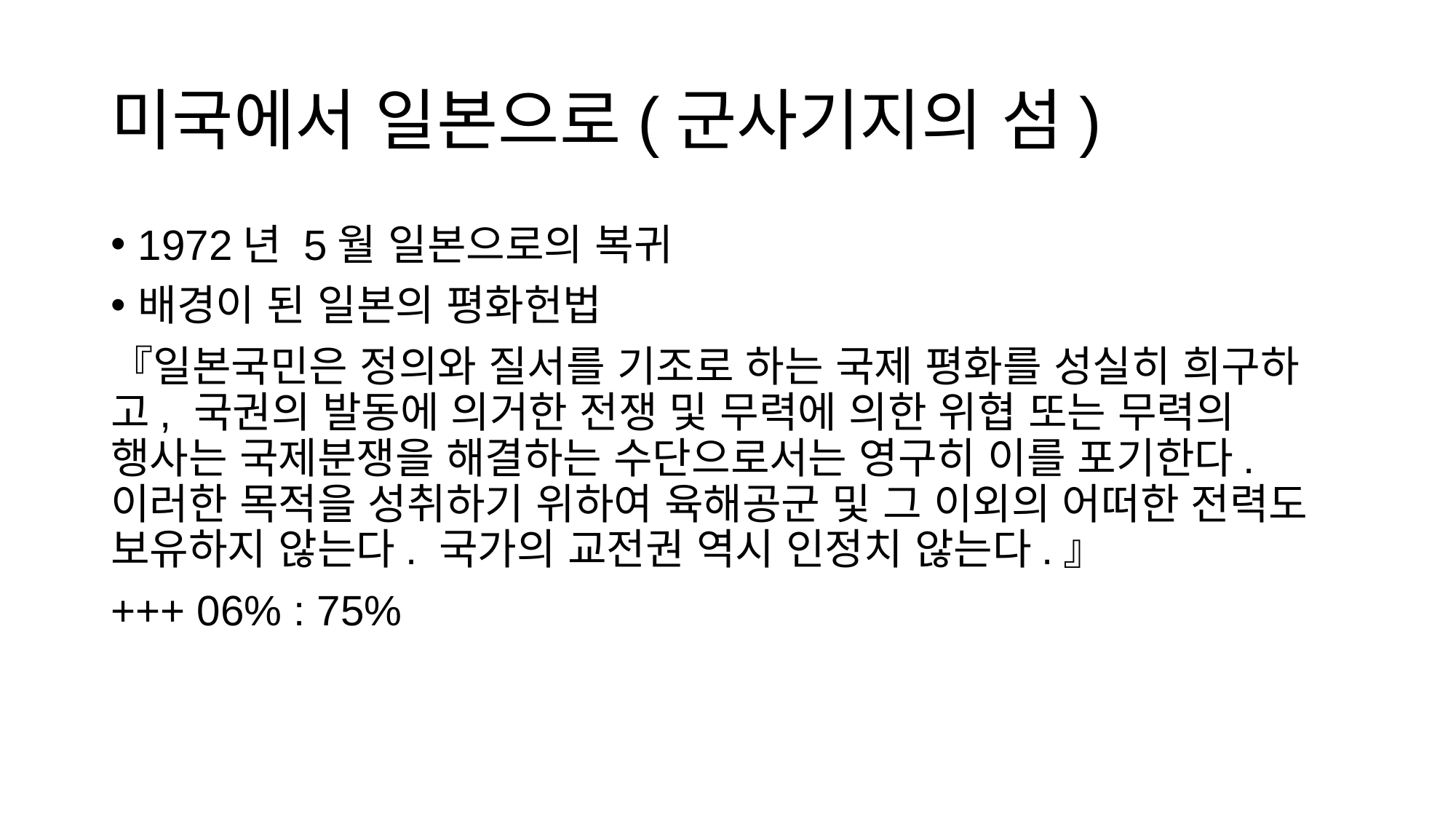

# 미국에서 일본으로(군사기지의 섬)
1972년 5월 일본으로의 복귀
배경이 된 일본의 평화헌법
『일본국민은 정의와 질서를 기조로 하는 국제 평화를 성실히 희구하고, 국권의 발동에 의거한 전쟁 및 무력에 의한 위협 또는 무력의 행사는 국제분쟁을 해결하는 수단으로서는 영구히 이를 포기한다. 이러한 목적을 성취하기 위하여 육해공군 및 그 이외의 어떠한 전력도 보유하지 않는다. 국가의 교전권 역시 인정치 않는다.』
+++ 06% : 75%